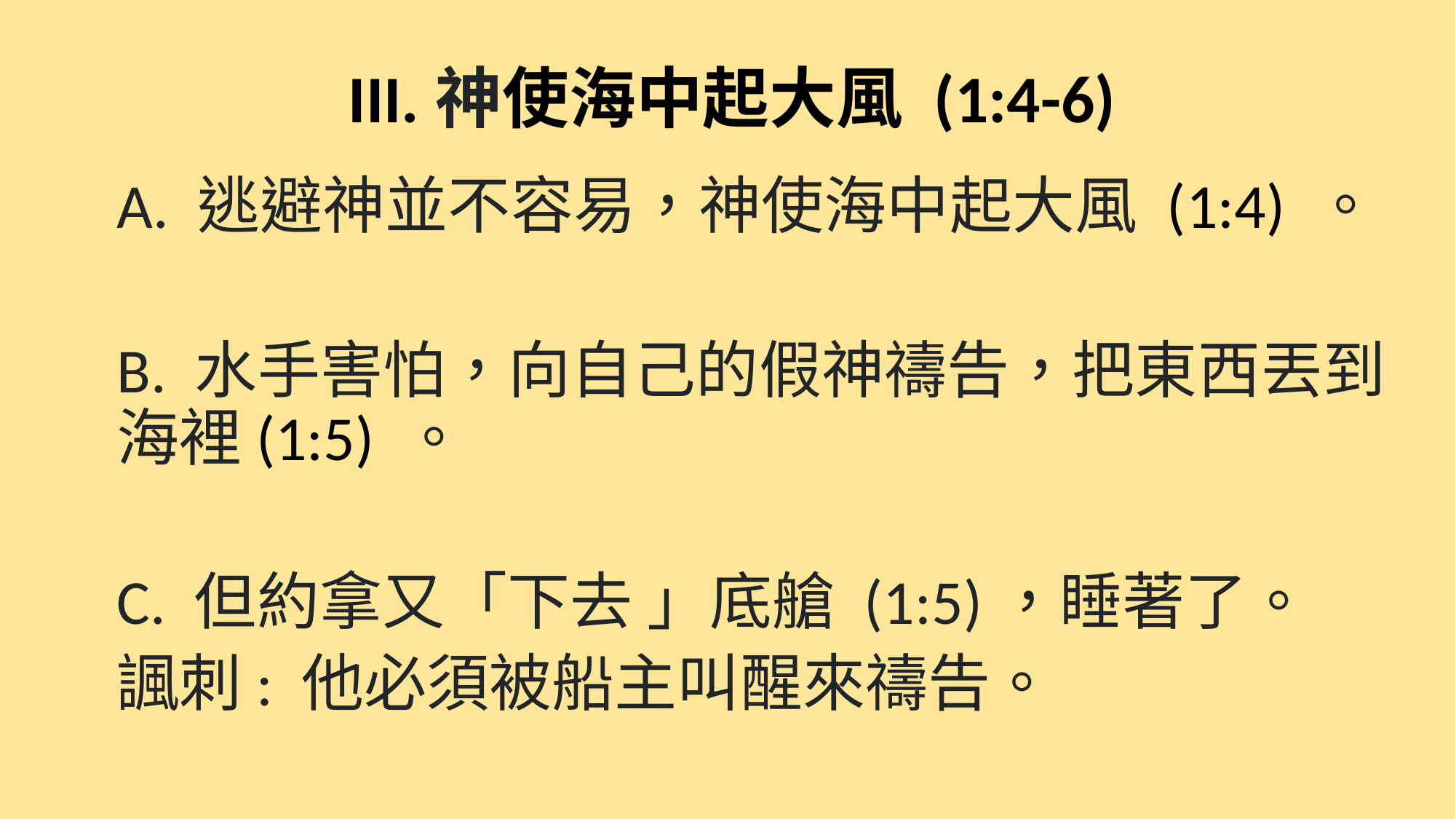

# III.神使海中起大風 (1:4-6)
A. 逃避神並不容易，神使海中起大風 (1:4) 。

B. 水手害怕，向自己的假神禱告，把東西丟到海裡(1:5) 。

C. 但約拿又「下去 」底艙 (1:5)，睡著了。
諷刺: 他必須被船主叫醒來禱告。